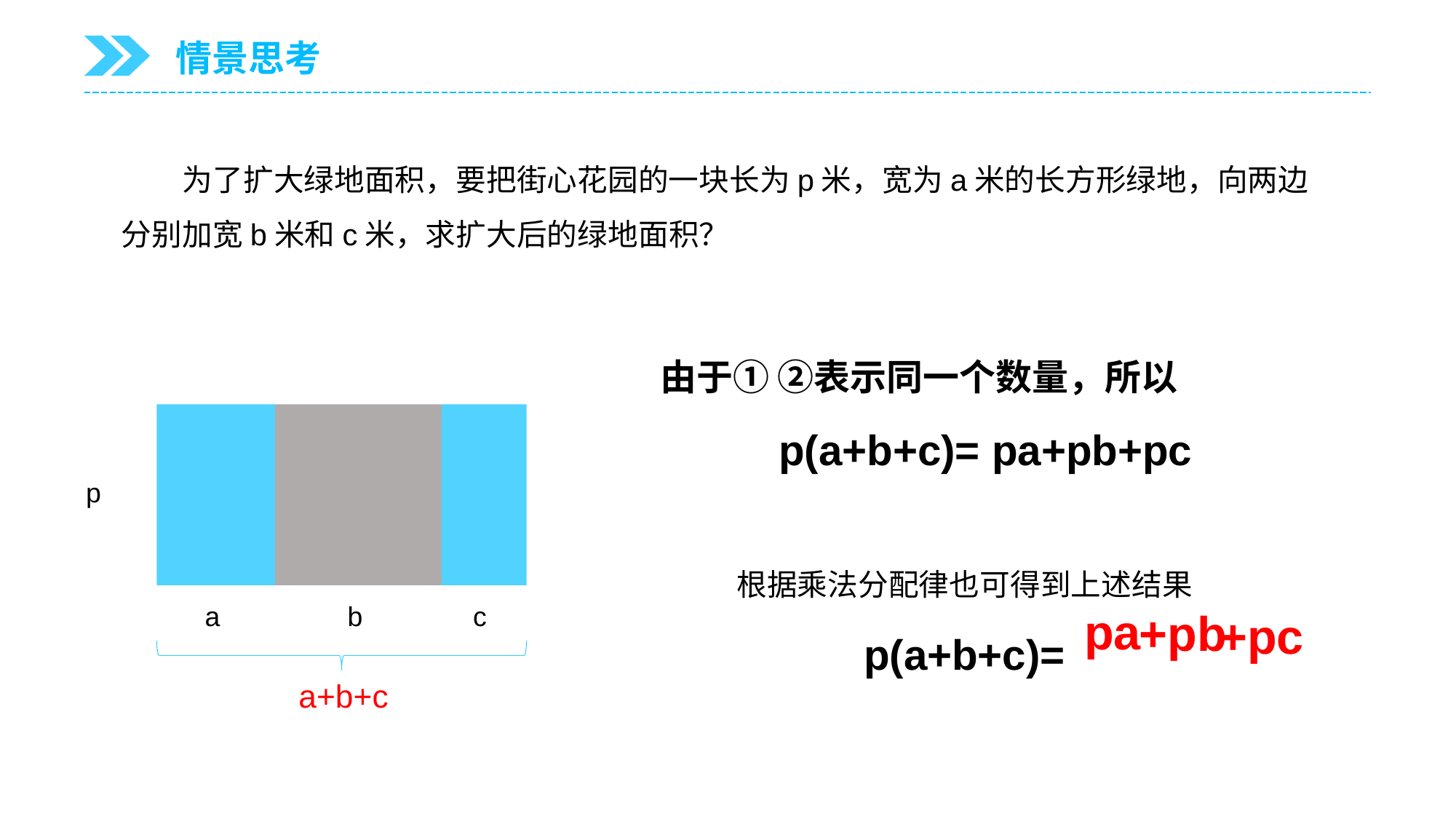

情景思考
        为了扩大绿地面积，要把街心花园的一块长为p米，宽为a米的长方形绿地，向两边分别加宽b米和c米，求扩大后的绿地面积？
         由于① ②表示同一个数量，所以
                 p(a+b+c)= pa+pb+pc

p

根据乘法分配律也可得到上述结果
p(a+b+c)=
b
c
a
pa
+pb
+pc
a+b+c